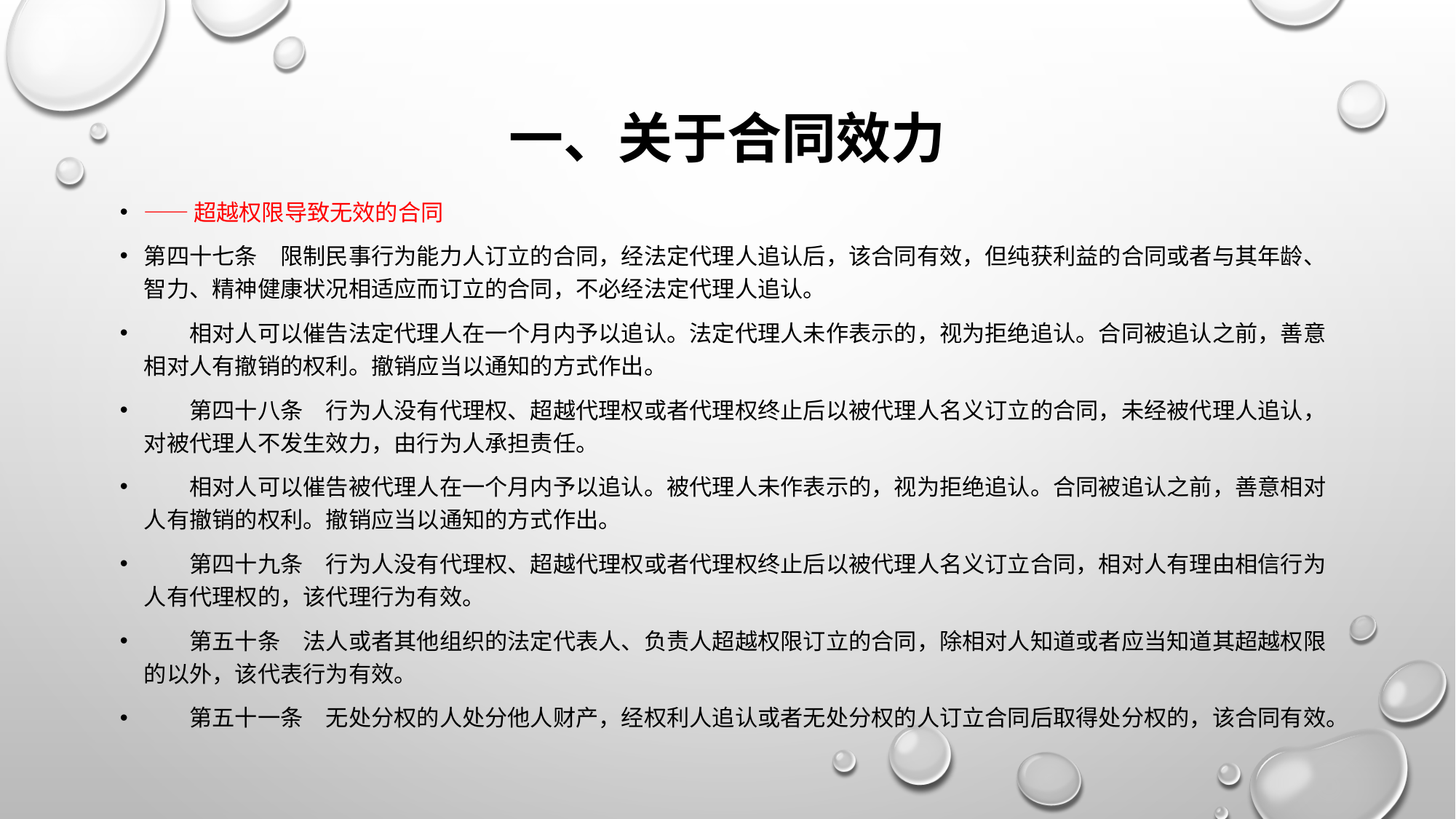

# 一、关于合同效力
——超越权限导致无效的合同
第四十七条　限制民事行为能力人订立的合同，经法定代理人追认后，该合同有效，但纯获利益的合同或者与其年龄、智力、精神健康状况相适应而订立的合同，不必经法定代理人追认。
　　相对人可以催告法定代理人在一个月内予以追认。法定代理人未作表示的，视为拒绝追认。合同被追认之前，善意相对人有撤销的权利。撤销应当以通知的方式作出。
　　第四十八条　行为人没有代理权、超越代理权或者代理权终止后以被代理人名义订立的合同，未经被代理人追认，对被代理人不发生效力，由行为人承担责任。
　　相对人可以催告被代理人在一个月内予以追认。被代理人未作表示的，视为拒绝追认。合同被追认之前，善意相对人有撤销的权利。撤销应当以通知的方式作出。
　　第四十九条　行为人没有代理权、超越代理权或者代理权终止后以被代理人名义订立合同，相对人有理由相信行为人有代理权的，该代理行为有效。
　　第五十条　法人或者其他组织的法定代表人、负责人超越权限订立的合同，除相对人知道或者应当知道其超越权限的以外，该代表行为有效。
　　第五十一条　无处分权的人处分他人财产，经权利人追认或者无处分权的人订立合同后取得处分权的，该合同有效。